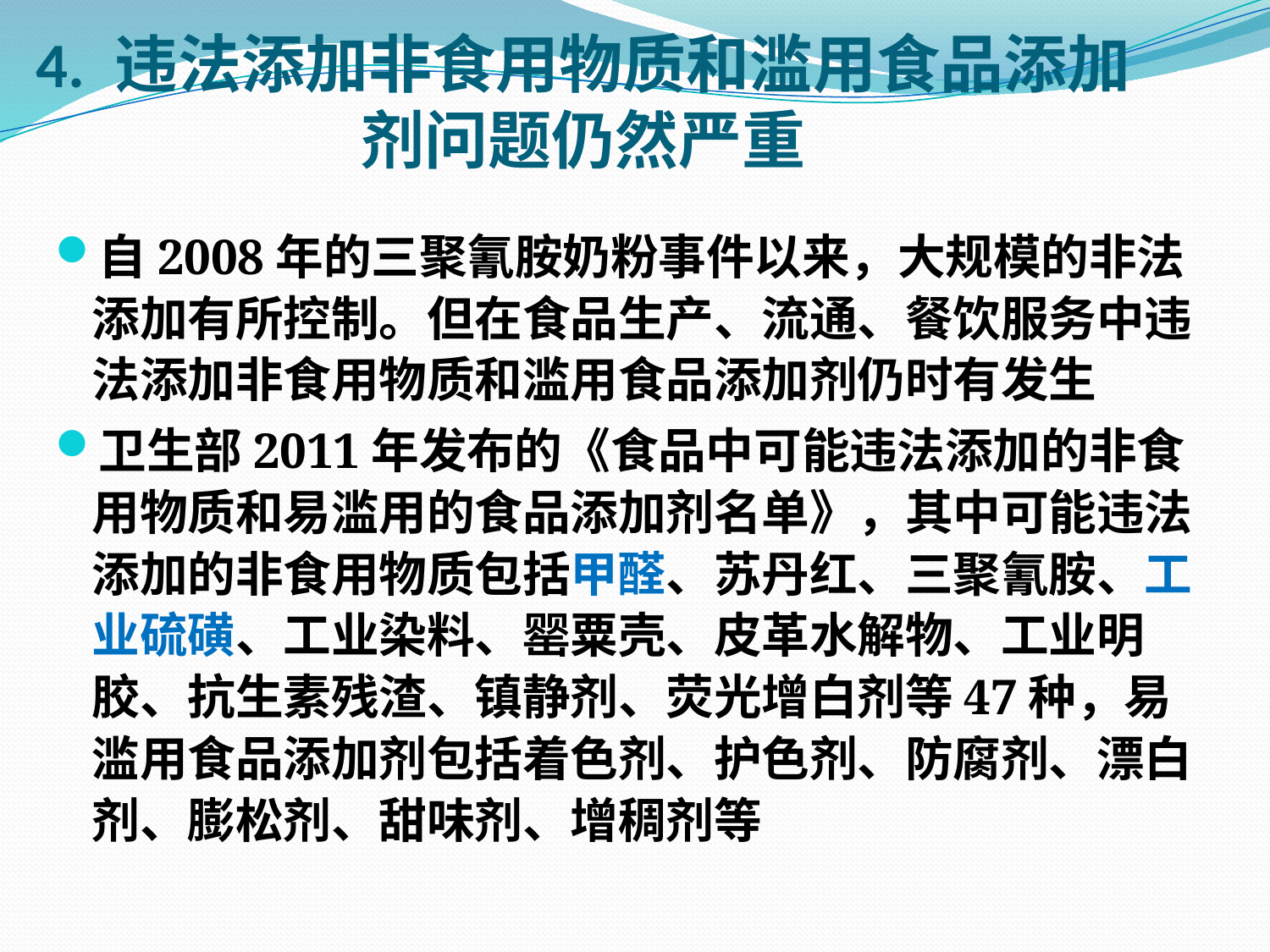

# 4. 违法添加非食用物质和滥用食品添加剂问题仍然严重
自2008年的三聚氰胺奶粉事件以来，大规模的非法添加有所控制。但在食品生产、流通、餐饮服务中违法添加非食用物质和滥用食品添加剂仍时有发生
卫生部2011年发布的《食品中可能违法添加的非食用物质和易滥用的食品添加剂名单》，其中可能违法添加的非食用物质包括甲醛、苏丹红、三聚氰胺、工业硫磺、工业染料、罂粟壳、皮革水解物、工业明胶、抗生素残渣、镇静剂、荧光增白剂等47种，易滥用食品添加剂包括着色剂、护色剂、防腐剂、漂白剂、膨松剂、甜味剂、增稠剂等